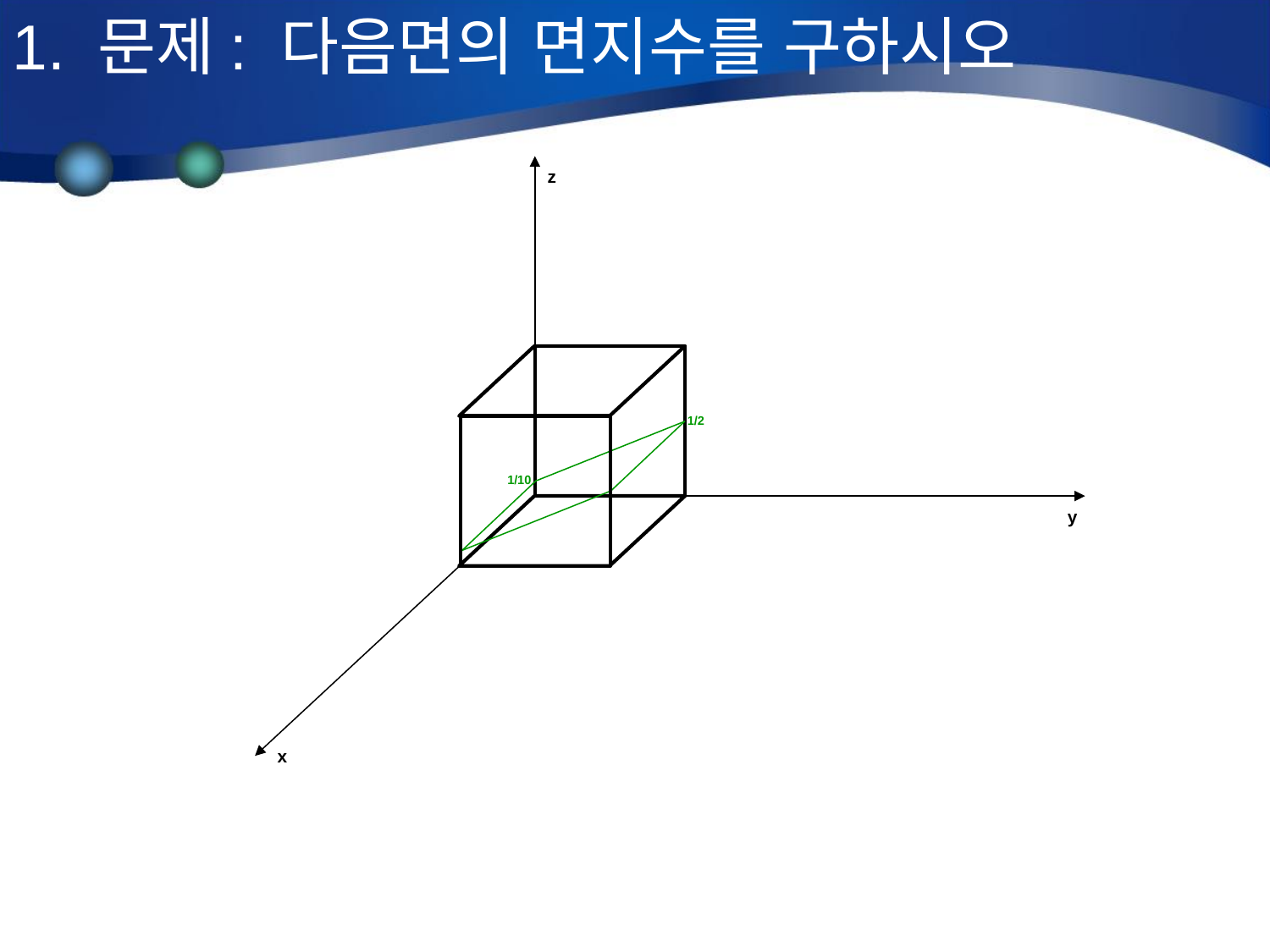

1. 문제: 다음면의 면지수를 구하시오
z

1/2

1/10

y
x